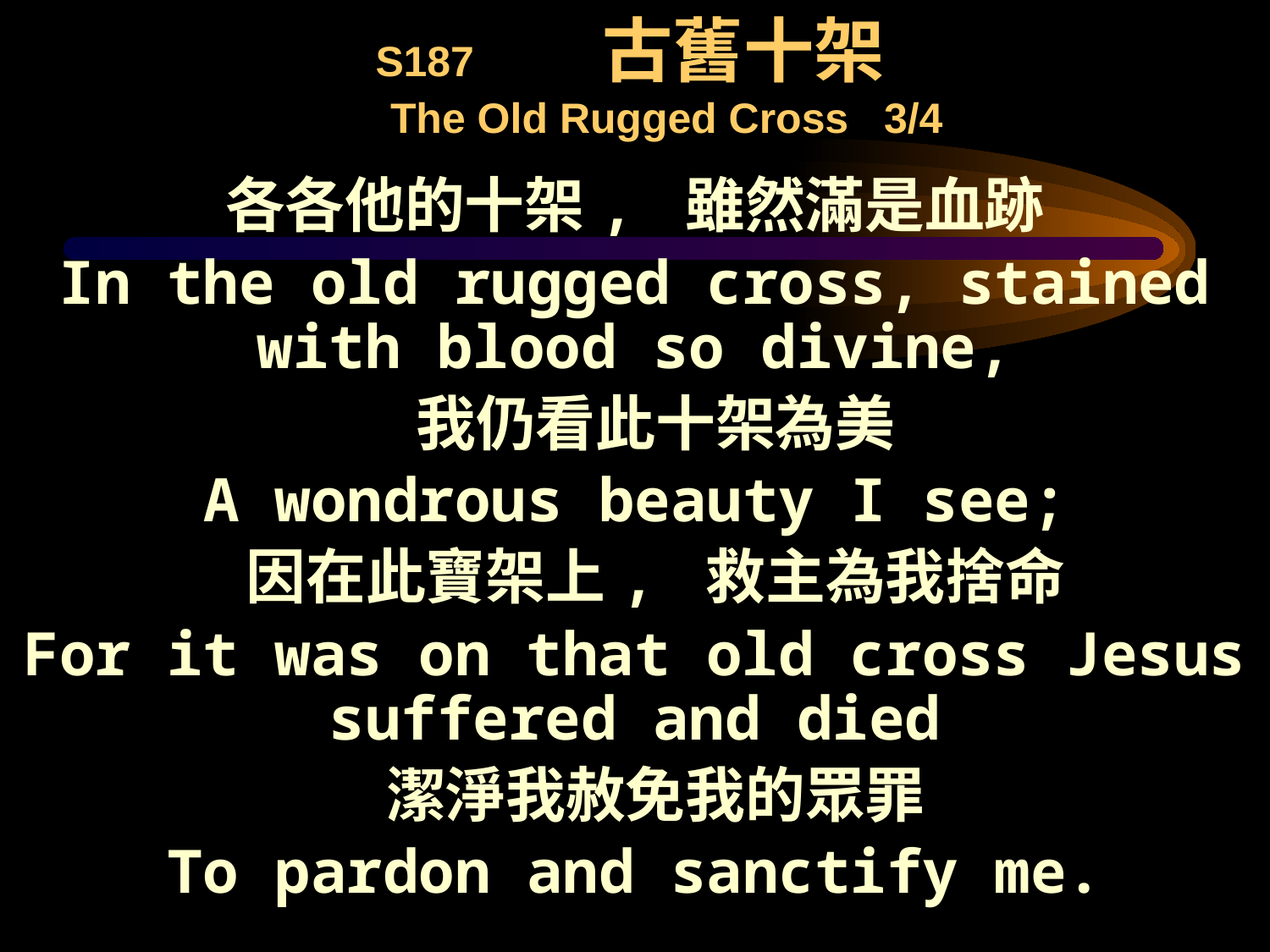

# S187          古舊十架 The Old Rugged Cross   3/4
各各他的十架, 雖然滿是血跡
In the old rugged cross, stained with blood so divine,
  我仍看此十架為美
A wondrous beauty I see;
  因在此寶架上, 救主為我捨命
For it was on that old cross Jesus suffered and died
  潔淨我赦免我的眾罪
To pardon and sanctify me.